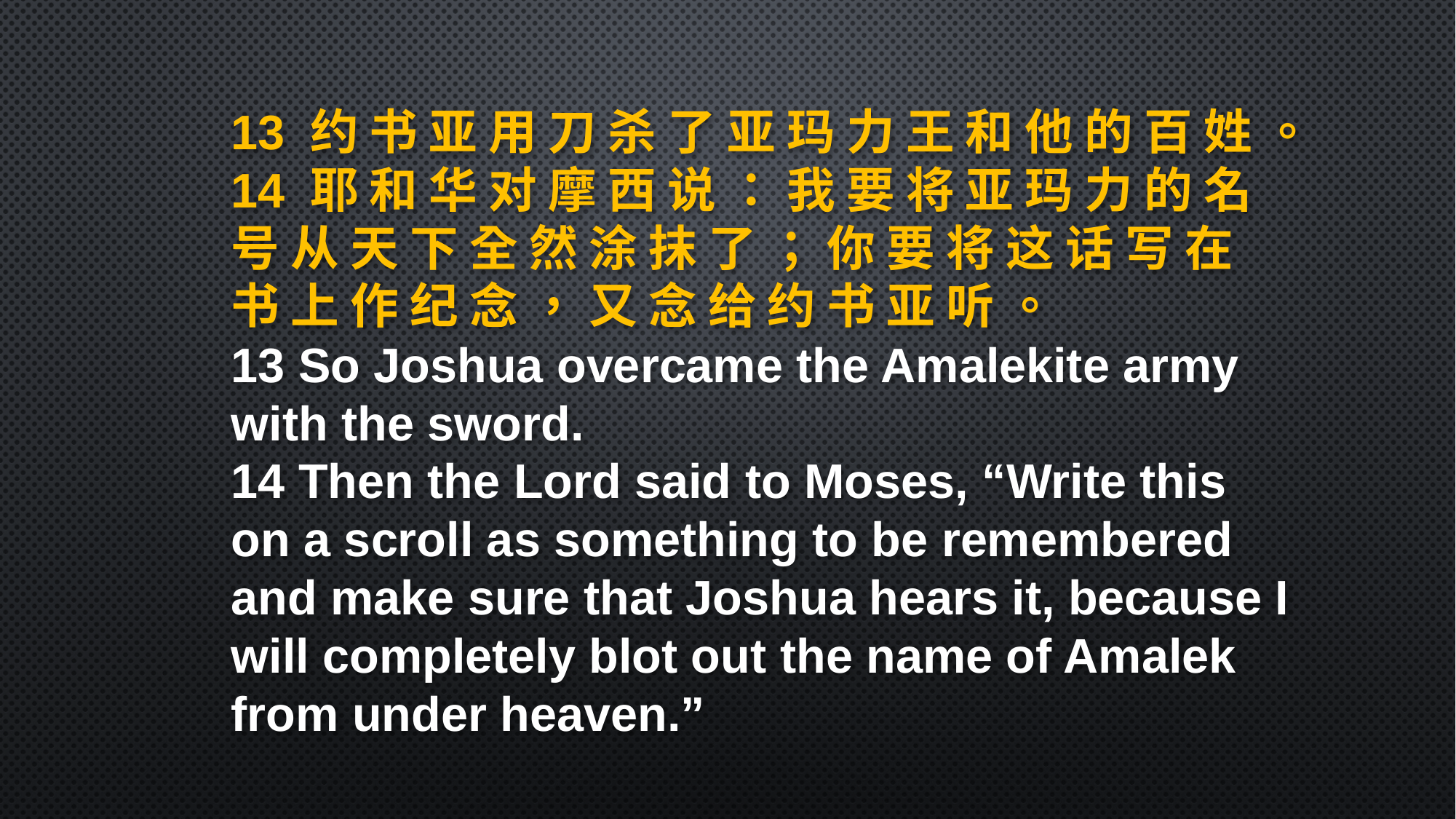

13 约 书 亚 用 刀 杀 了 亚 玛 力 王 和 他 的 百 姓 。
14 耶 和 华 对 摩 西 说 ： 我 要 将 亚 玛 力 的 名 号 从 天 下 全 然 涂 抹 了 ； 你 要 将 这 话 写 在 书 上 作 纪 念 ， 又 念 给 约 书 亚 听 。
13 So Joshua overcame the Amalekite army with the sword.
14 Then the Lord said to Moses, “Write this on a scroll as something to be remembered and make sure that Joshua hears it, because I will completely blot out the name of Amalek from under heaven.”